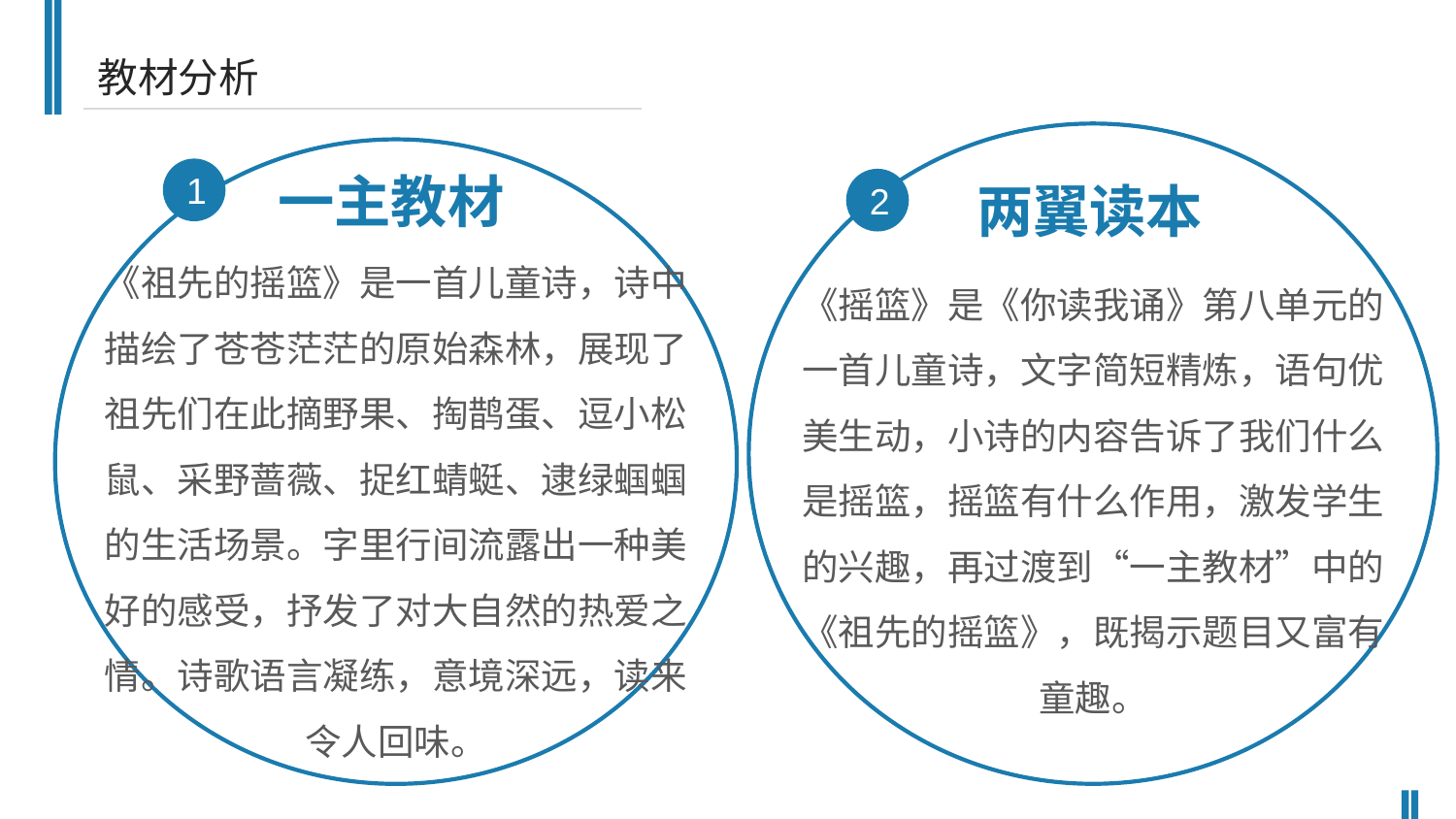

教材分析

一主教材
1
两翼读本
2
《祖先的摇篮》是一首儿童诗，诗中描绘了苍苍茫茫的原始森林，展现了祖先们在此摘野果、掏鹊蛋、逗小松鼠、采野蔷薇、捉红蜻蜓、逮绿蝈蝈的生活场景。字里行间流露出一种美好的感受，抒发了对大自然的热爱之情。诗歌语言凝练，意境深远，读来令人回味。
《摇篮》是《你读我诵》第八单元的一首儿童诗，文字简短精炼，语句优美生动，小诗的内容告诉了我们什么是摇篮，摇篮有什么作用，激发学生的兴趣，再过渡到“一主教材”中的《祖先的摇篮》，既揭示题目又富有童趣。